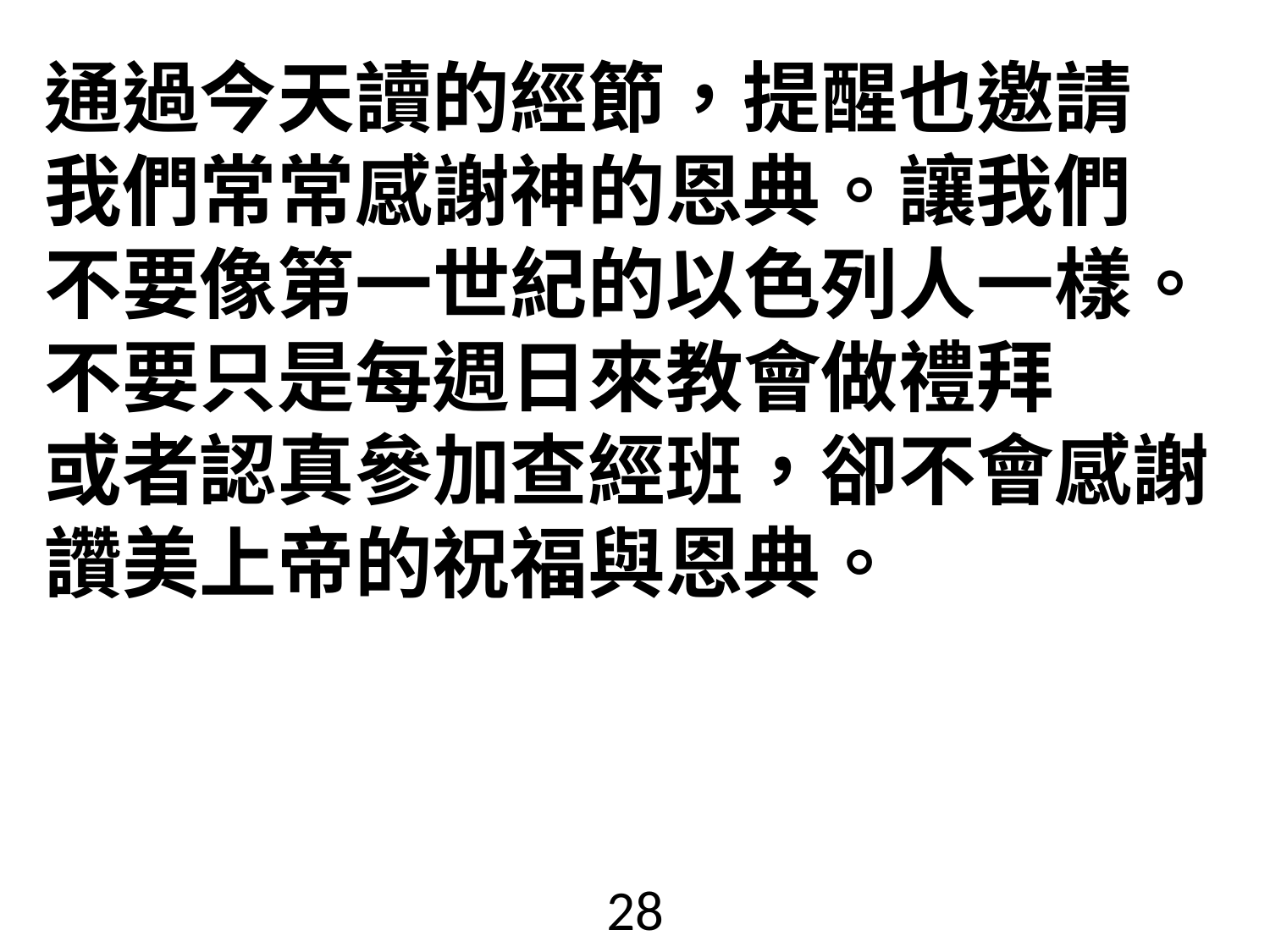

# 通過今天讀的經節，提醒也邀請 我們常常感謝神的恩典。讓我們 不要像第一世紀的以色列人一樣。不要只是每週日來教會做禮拜 或者認真參加查經班，卻不會感謝讚美上帝的祝福與恩典。
28